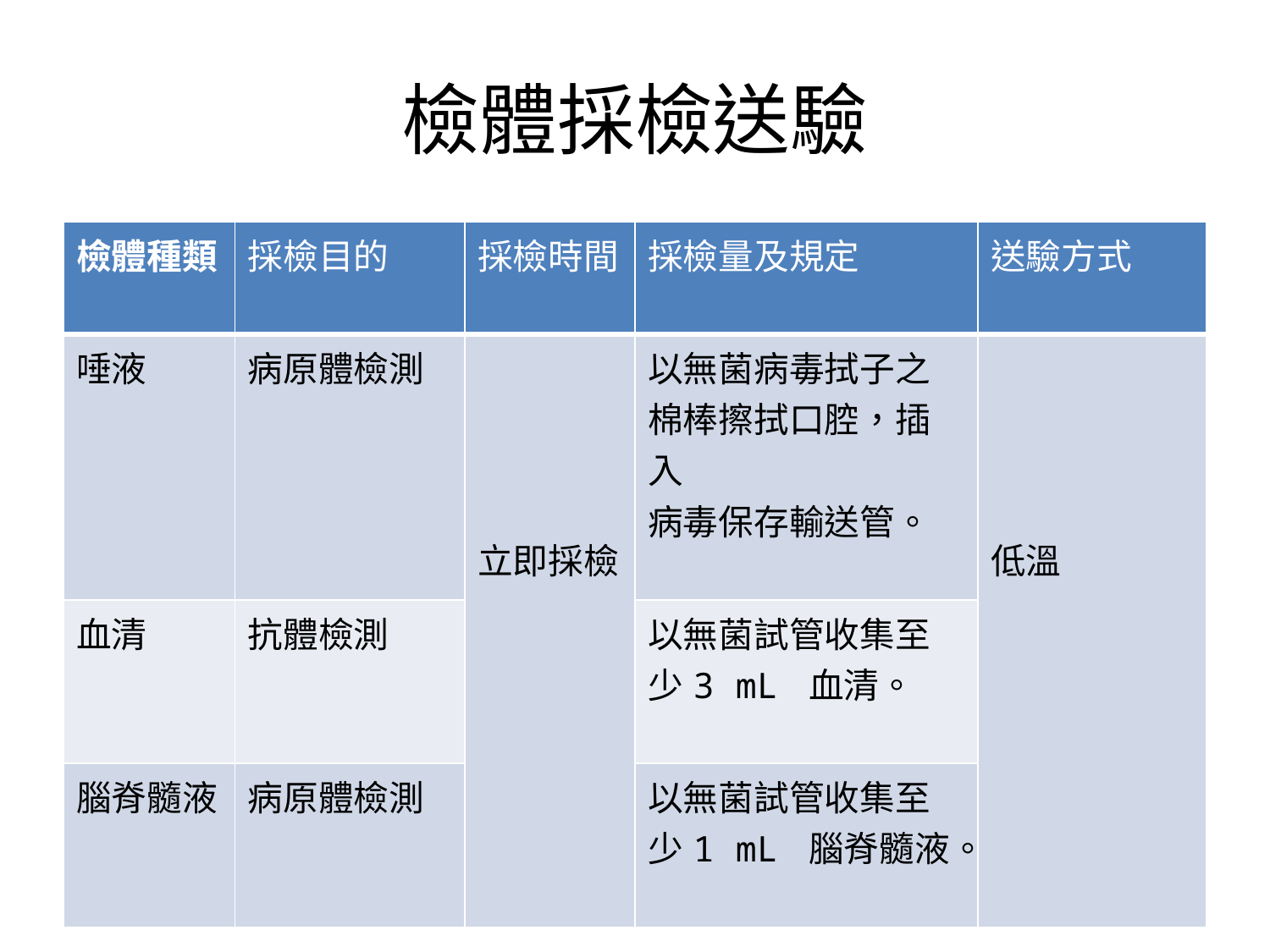

# 檢體採檢送驗
| 檢體種類 | 採檢目的 | 採檢時間 | 採檢量及規定 | 送驗方式 |
| --- | --- | --- | --- | --- |
| 唾液 | 病原體檢測 | 立即採檢 | 以無菌病毒拭子之 棉棒擦拭口腔，插入 病毒保存輸送管。 | 低溫 |
| 血清 | 抗體檢測 |  | 以無菌試管收集至 少3 mL 血清。 |  |
| 腦脊髓液 | 病原體檢測 |  | 以無菌試管收集至 少1 mL 腦脊髓液。 |  |